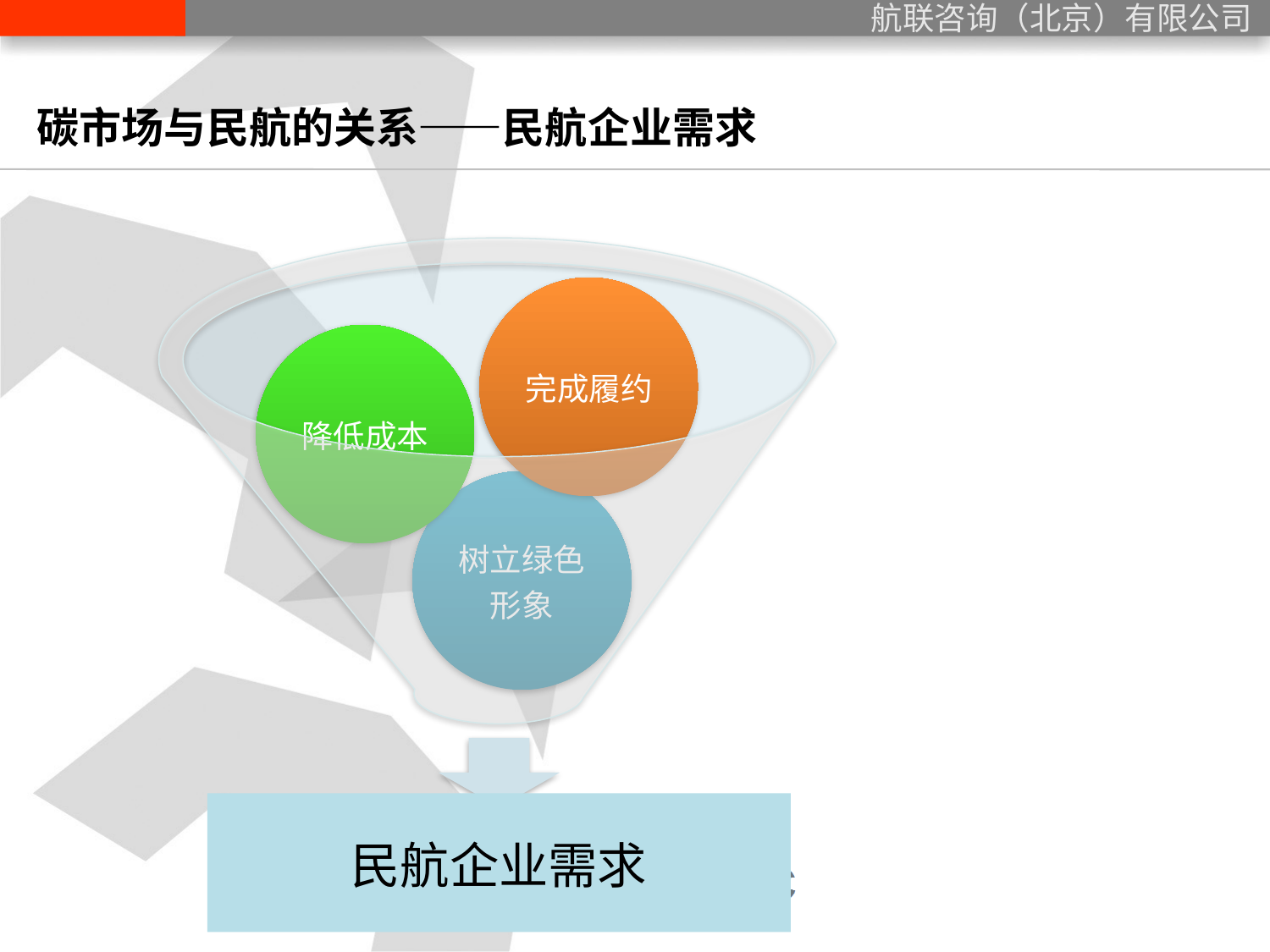

碳市场与民航的关系——民航企业需求

完成履约
降低成本
民航企业需求
树立绿色形象